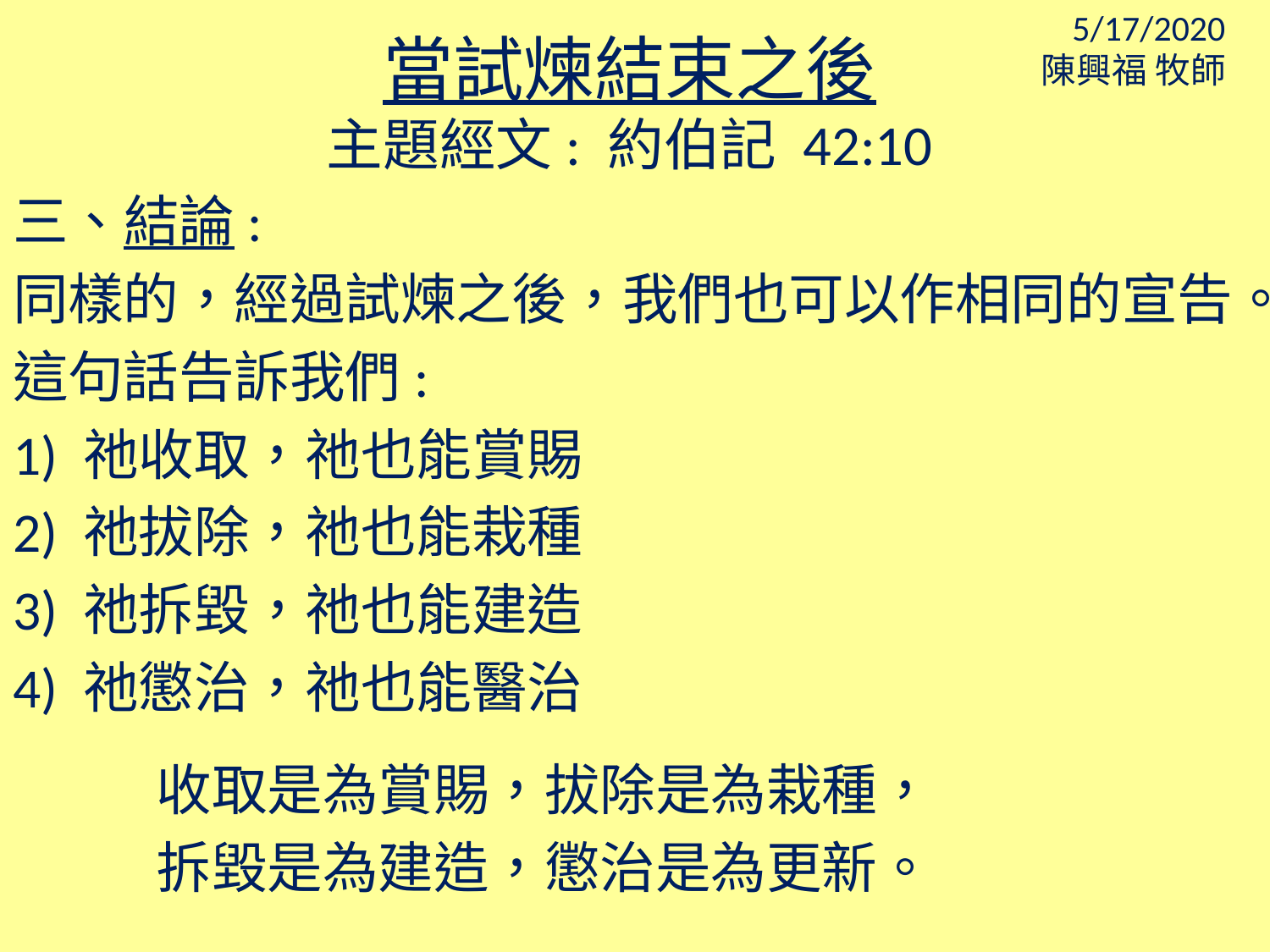

5/17/2020
陳興福 牧師
當試煉結束之後
主題經文: 約伯記 42:10
三、結論:
同樣的，經過試煉之後，我們也可以作相同的宣告。
這句話告訴我們:
1) 祂收取，祂也能賞賜
2) 祂拔除，祂也能栽種
3) 祂拆毀，祂也能建造
4) 祂懲治，祂也能醫治

收取是為賞賜，拔除是為栽種，
拆毀是為建造，懲治是為更新。